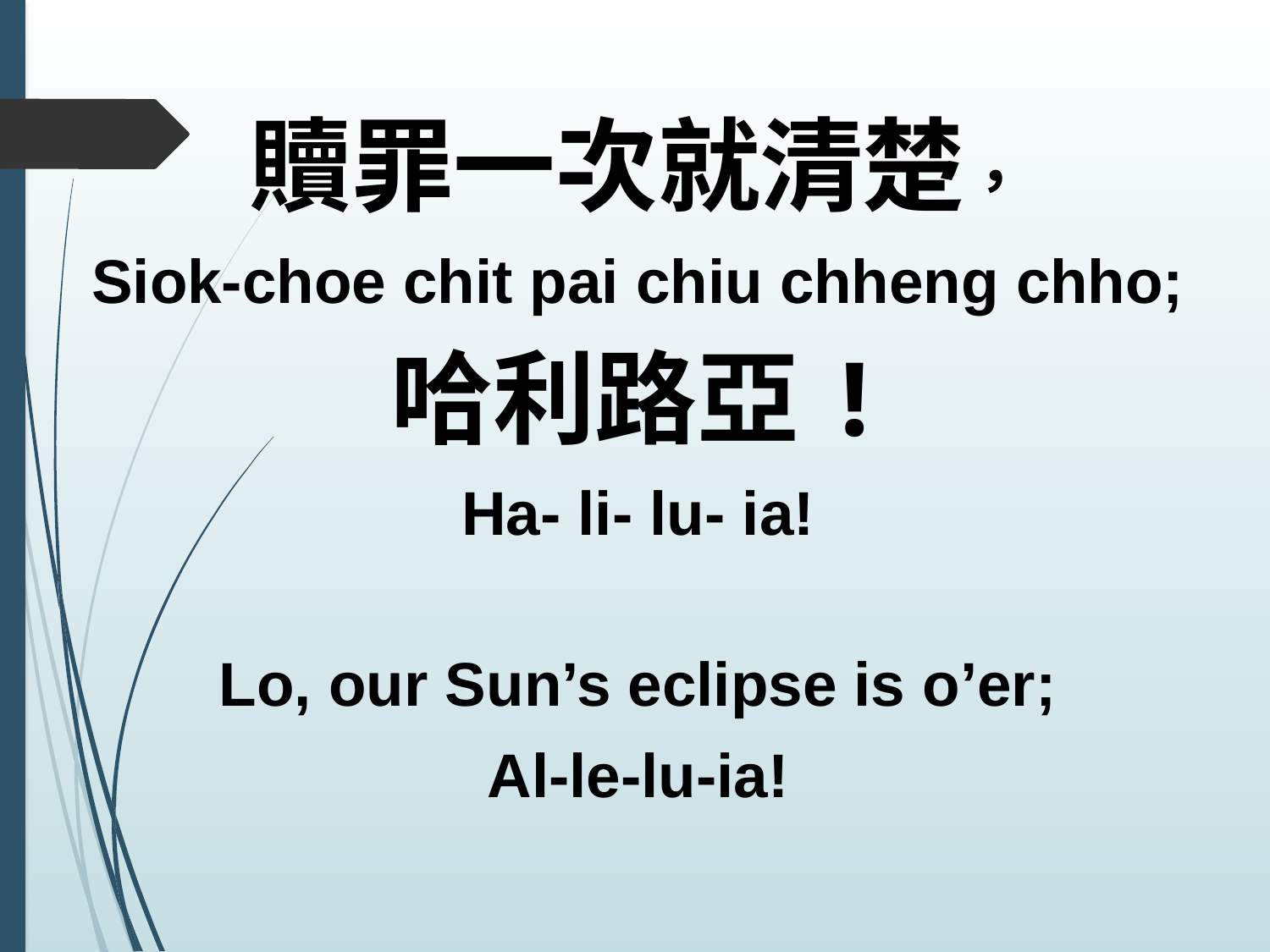

贖罪一次就清楚，
Siok-choe chit pai chiu chheng chho;
哈利路亞!
Ha- li- lu- ia!

Lo, our Sun’s eclipse is o’er;
Al-le-lu-ia!